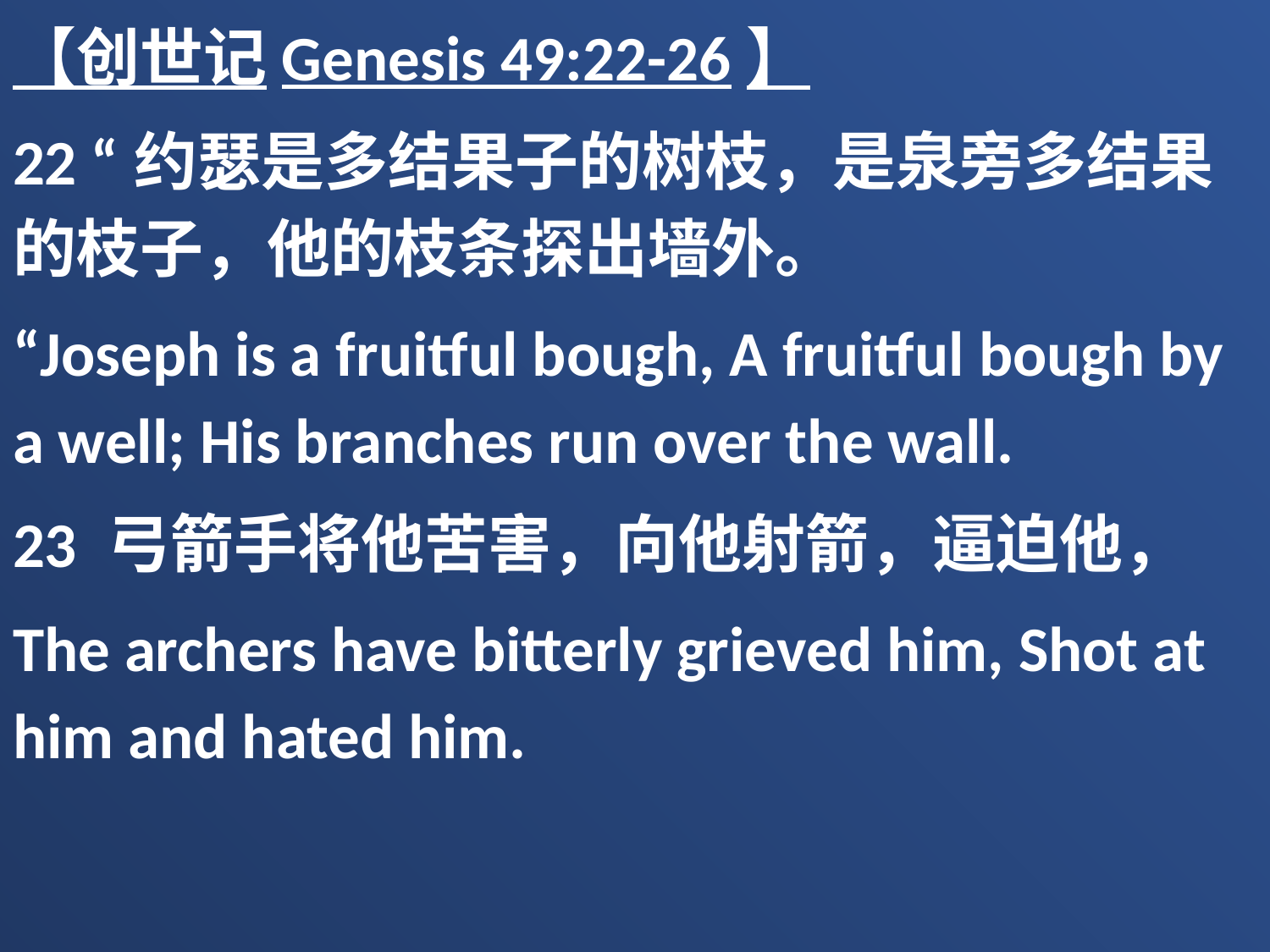

【创世记Genesis 49:22-26】
22 “约瑟是多结果子的树枝，是泉旁多结果的枝子，他的枝条探出墙外。
“Joseph is a fruitful bough, A fruitful bough by a well; His branches run over the wall.
23 弓箭手将他苦害，向他射箭，逼迫他，
The archers have bitterly grieved him, Shot at him and hated him.